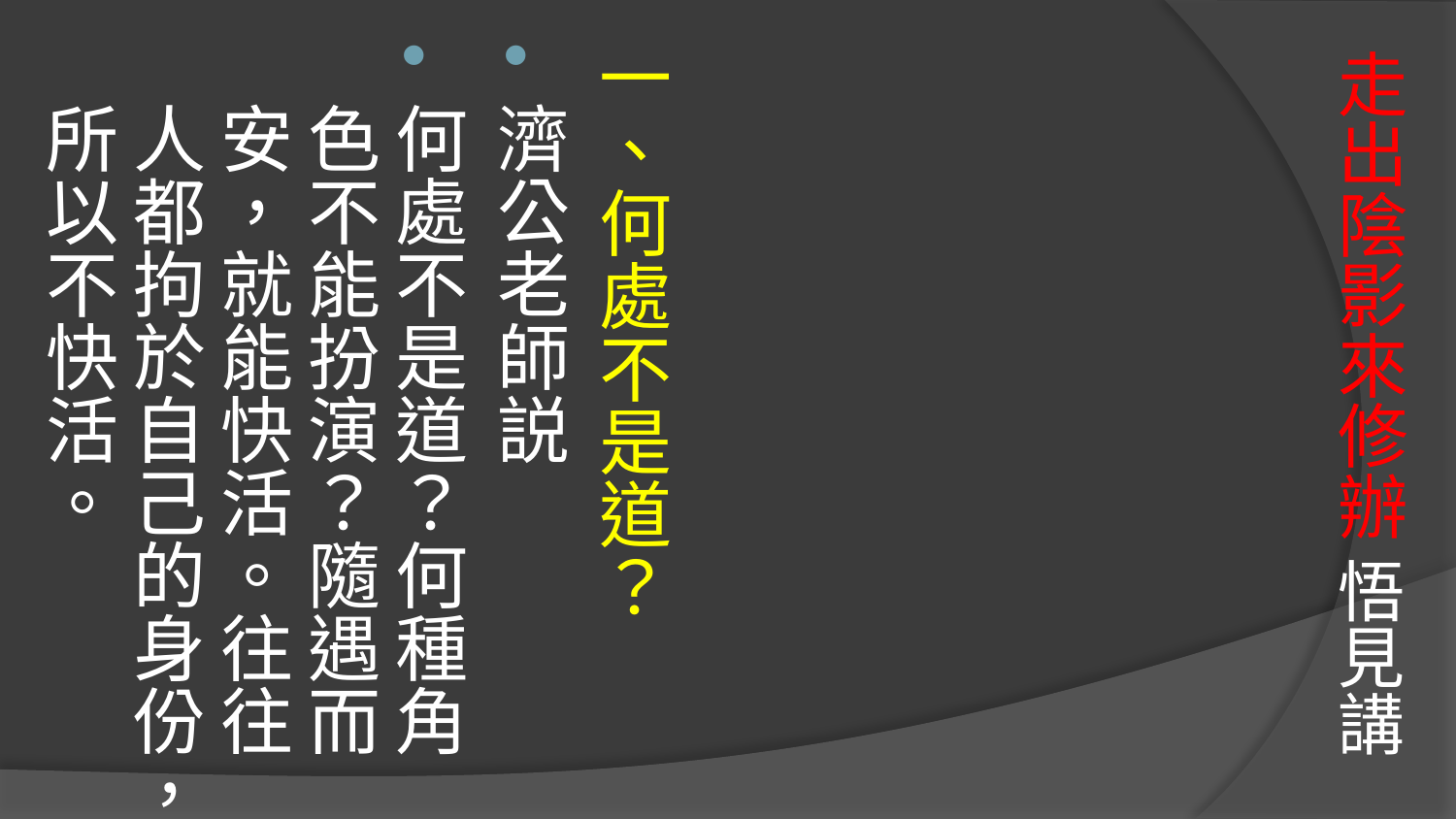

# 走出陰影來修辦 悟見講
一、何處不是道？
濟公老師説
何處不是道？何種角色不能扮演？隨遇而安，就能快活。往往人都拘於自己的身份，所以不快活。